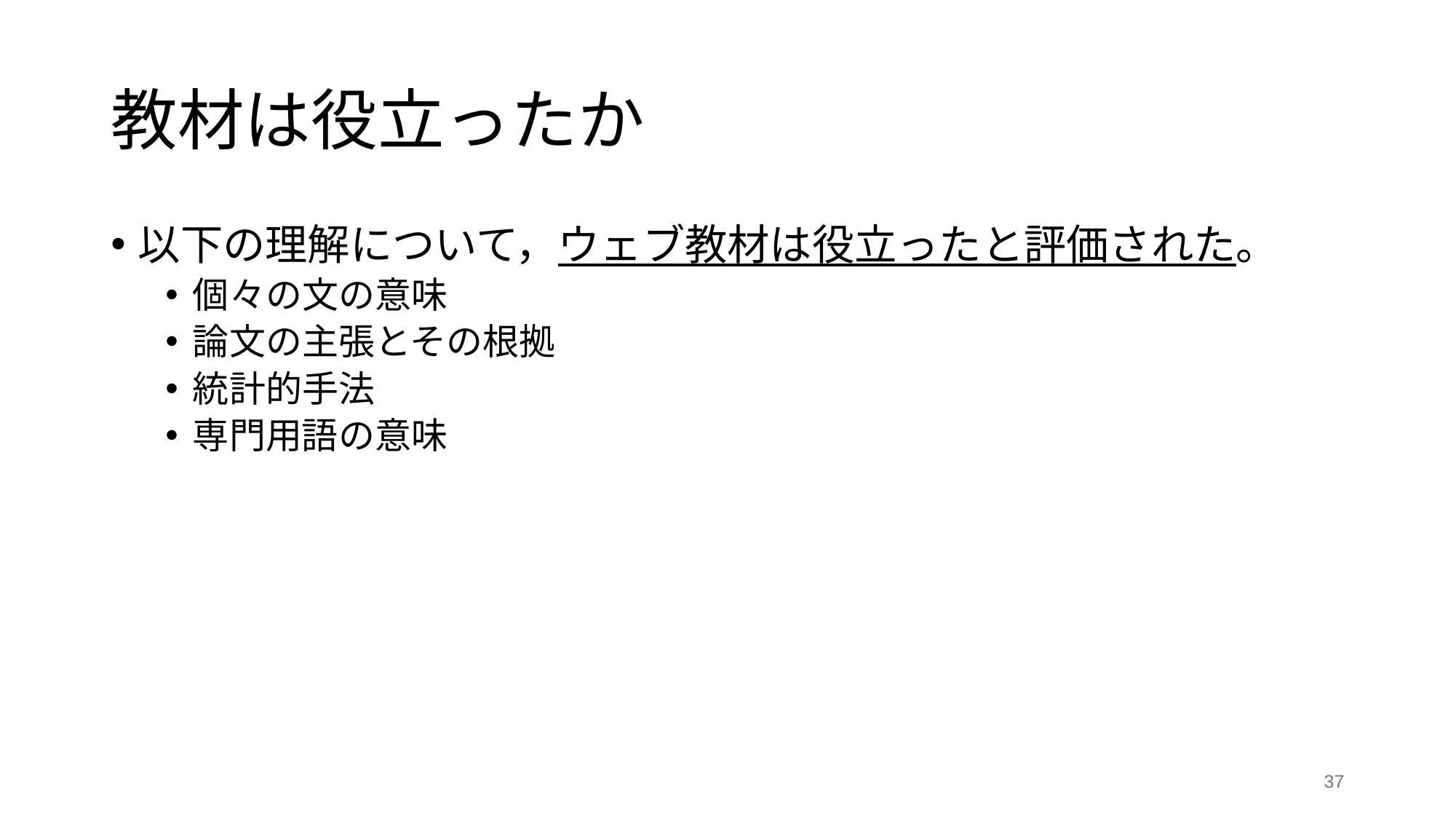

# 教材は役立ったか
以下の理解について，ウェブ教材は役立ったと評価された。
個々の文の意味
論文の主張とその根拠
統計的手法
専門用語の意味
37